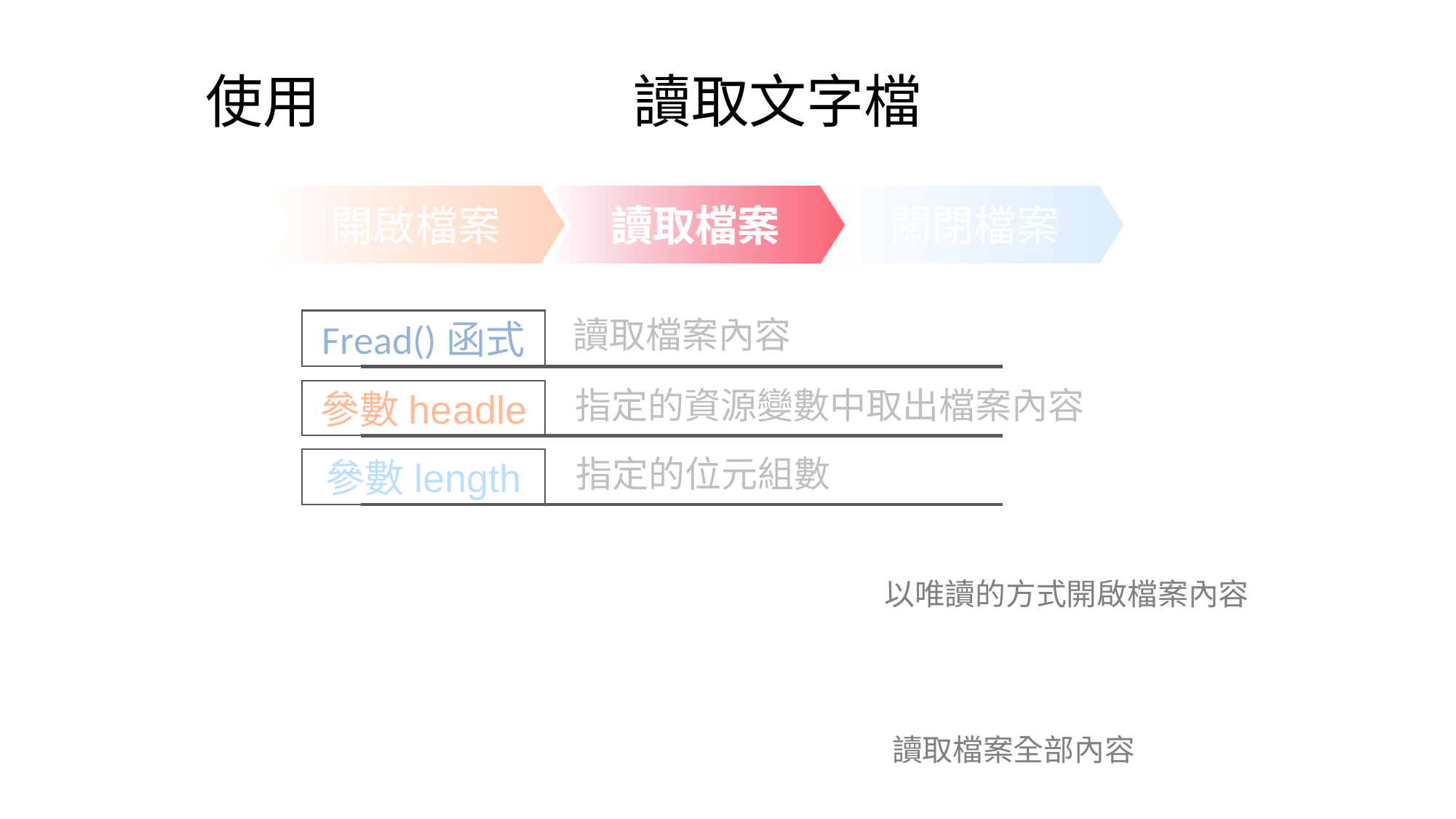

使用fread()函式讀取文字檔

開啟檔案
讀取檔案
讀取檔案
關閉檔案
讀取檔案內容
Fread()函式
指定的資源變數中取出檔案內容
參數headle
指定的位元組數
參數length
以唯讀的方式開啟檔案內容

$handle = fopen (“poetry1.txt”),”r”);
Fread($handle , filesize (“poetry1.txt”));

讀取檔案全部內容